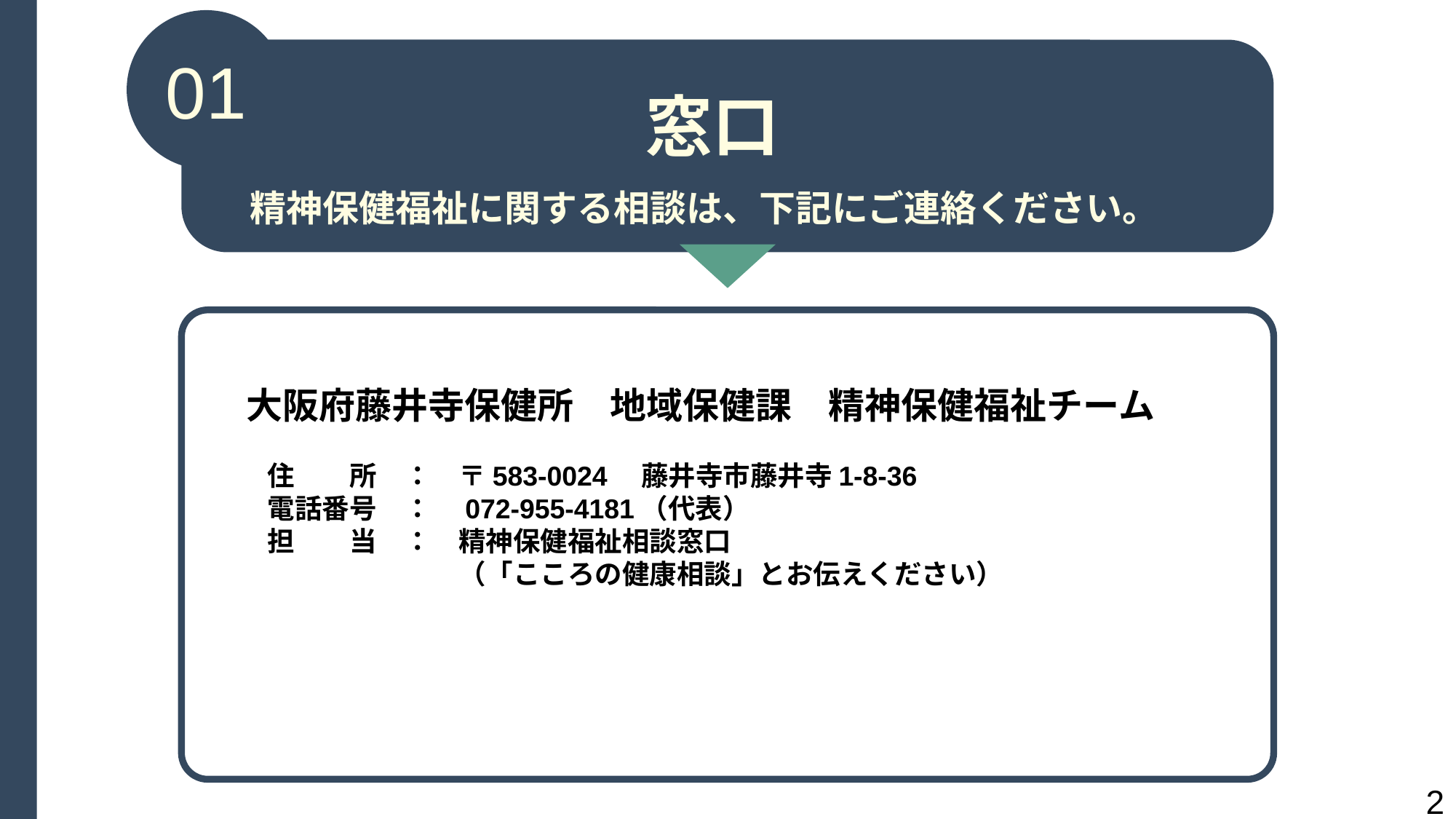

01

窓口
精神保健福祉に関する相談は、下記にご連絡ください。

大阪府藤井寺保健所　地域保健課　精神保健福祉チーム
　　
　　住　　所　：　〒583‐0024　藤井寺市藤井寺1‐8‐36
　　電話番号　：　072‐955‐4181（代表）
　　担　　当　：　精神保健福祉相談窓口
　　　　　　　　　（「こころの健康相談」とお伝えください）